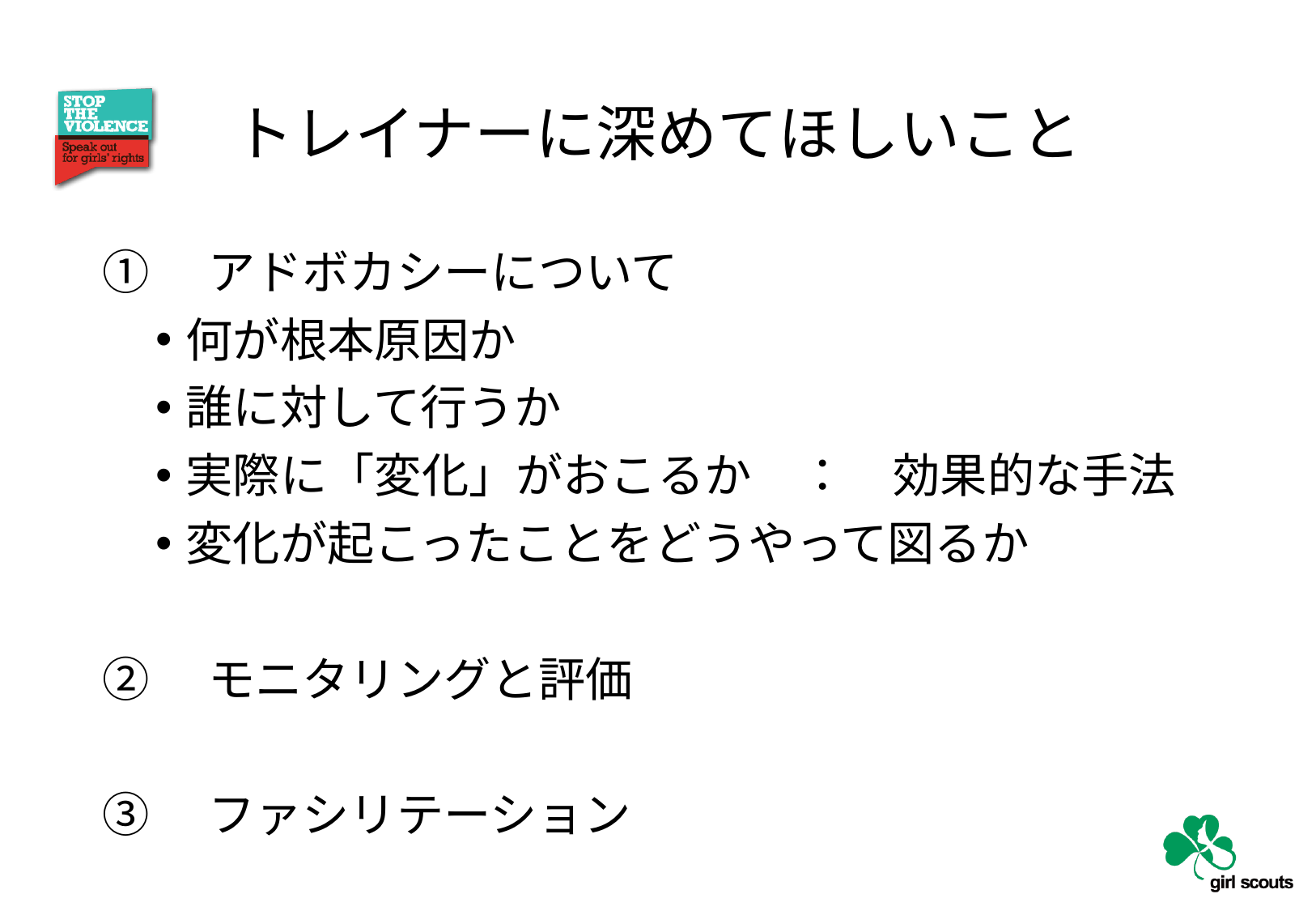

# トレイナーに深めてほしいこと
①　アドボカシーについて
何が根本原因か
誰に対して行うか
実際に「変化」がおこるか　：　効果的な手法
変化が起こったことをどうやって図るか

②　モニタリングと評価

③　ファシリテーション